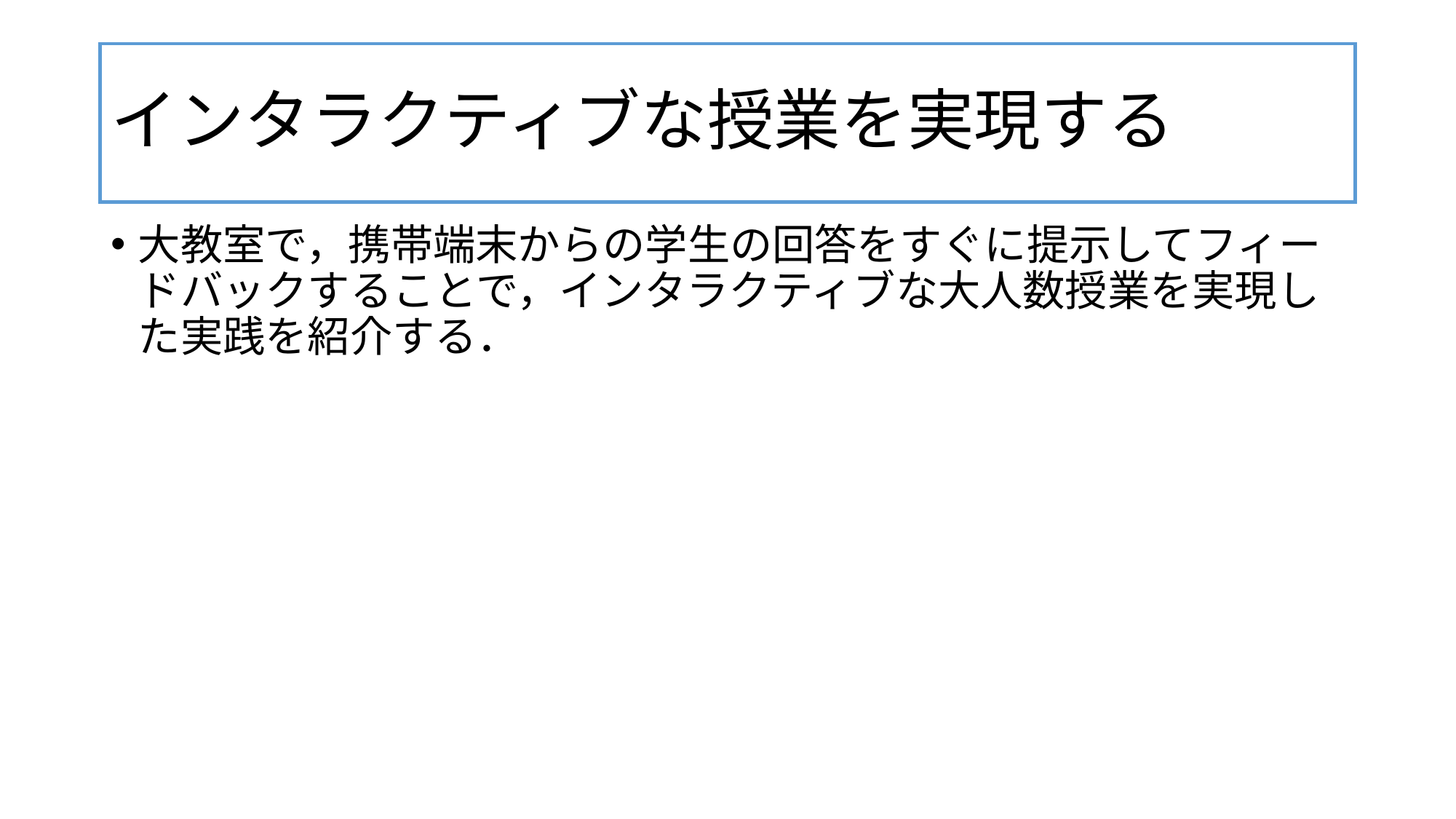

# インタラクティブな授業を実現する
大教室で，携帯端末からの学生の回答をすぐに提示してフィードバックすることで，インタラクティブな大人数授業を実現した実践を紹介する．